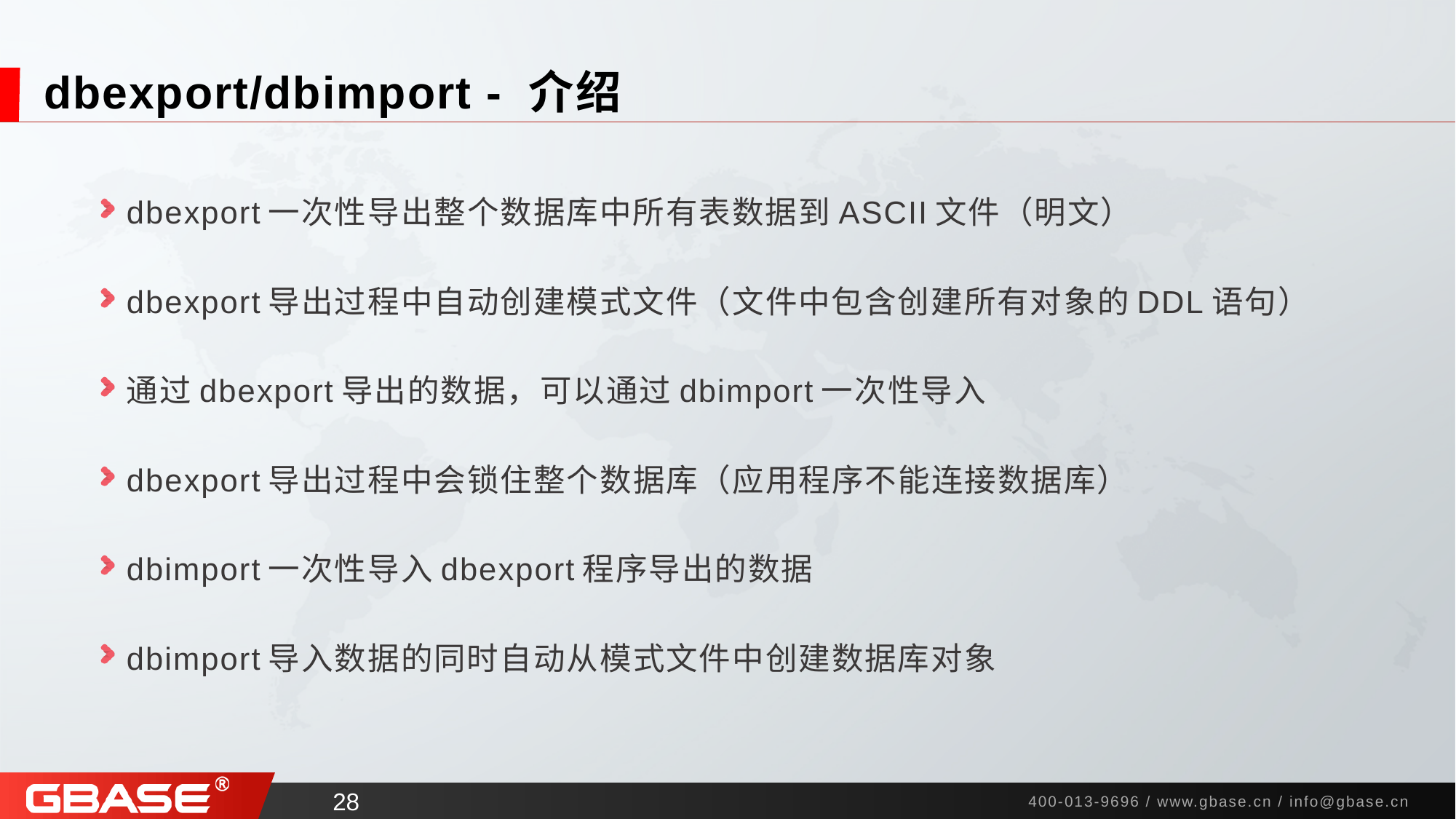

# dbexport/dbimport - 介绍
dbexport一次性导出整个数据库中所有表数据到ASCII文件（明文）
dbexport导出过程中自动创建模式文件（文件中包含创建所有对象的DDL语句）
通过dbexport导出的数据，可以通过dbimport一次性导入
dbexport导出过程中会锁住整个数据库（应用程序不能连接数据库）
dbimport一次性导入dbexport程序导出的数据
dbimport导入数据的同时自动从模式文件中创建数据库对象